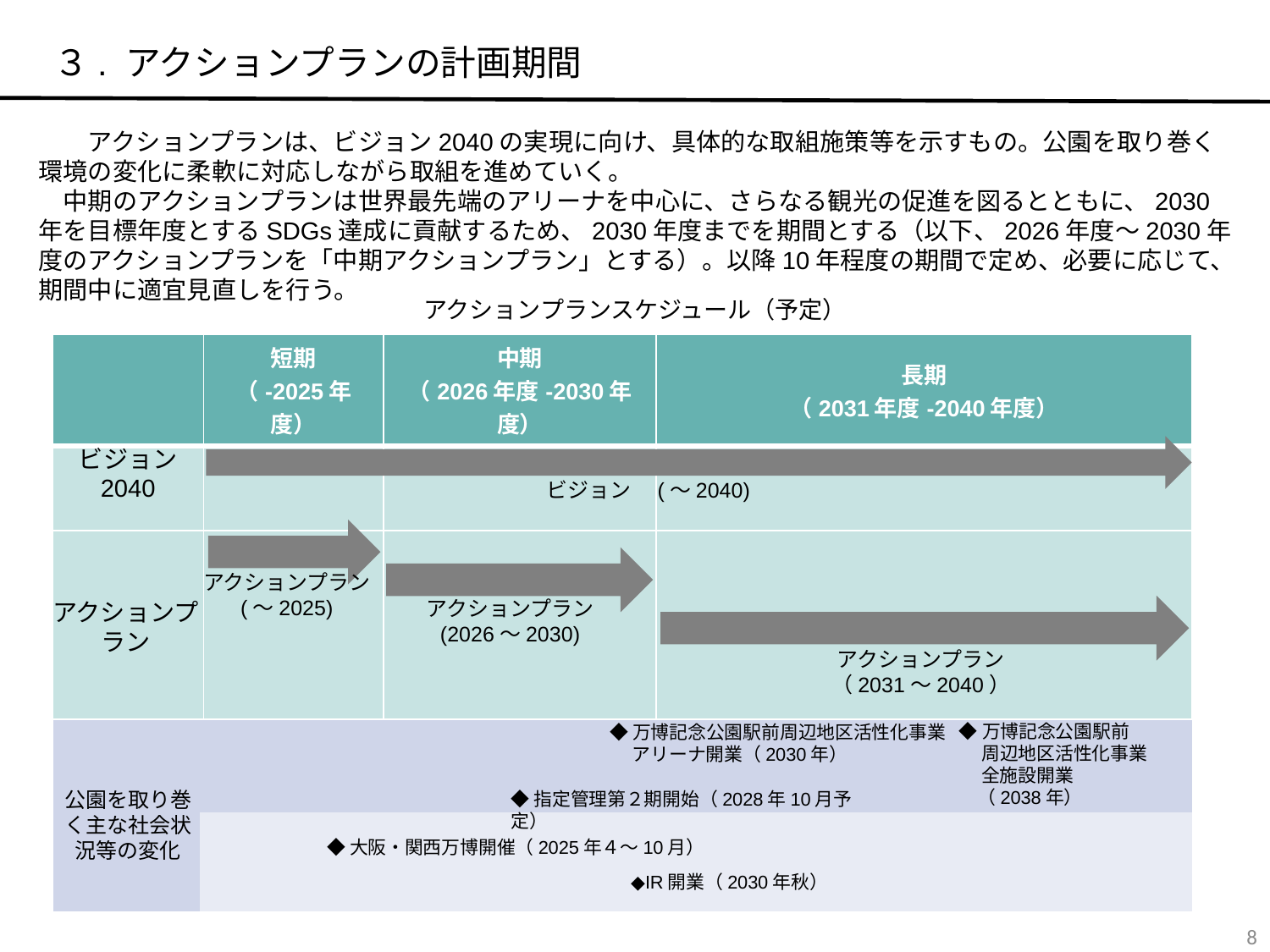

３. アクションプランの計画期間
　　アクションプランは、ビジョン2040の実現に向け、具体的な取組施策等を示すもの。公園を取り巻く環境の変化に柔軟に対応しながら取組を進めていく。
　中期のアクションプランは世界最先端のアリーナを中心に、さらなる観光の促進を図るとともに、2030年を目標年度とするSDGs達成に貢献するため、2030年度までを期間とする（以下、2026年度～2030年度のアクションプランを「中期アクションプラン」とする）。以降10年程度の期間で定め、必要に応じて、期間中に適宜見直しを行う。
アクションプランスケジュール（予定）
|  | 短期 （-2025年度） | 中期 （2026年度-2030年度） | 長期 （2031年度-2040年度） |
| --- | --- | --- | --- |
|  |  |  |  |
|  |  |  |  |

ビジョン
2040

ビジョン　(～2040)

アクションプラン
(～2025)

アクションプラン
(2026～2030)

アクションプラン

|  |  |  |  |
| --- | --- | --- | --- |
|  |  |  |  |
|  |  |  |  |
アクションプラン
（2031～2040）
◆万博記念公園駅前
　 周辺地区活性化事業
　 全施設開業
　（2038年）
◆万博記念公園駅前周辺地区活性化事業
　 アリーナ開業（2030年）
公園を取り巻く主な社会状況等の変化
◆指定管理第２期開始（2028年10月予定）
◆大阪・関西万博開催（2025年４～10月）

◆IR開業（2030年秋）

8